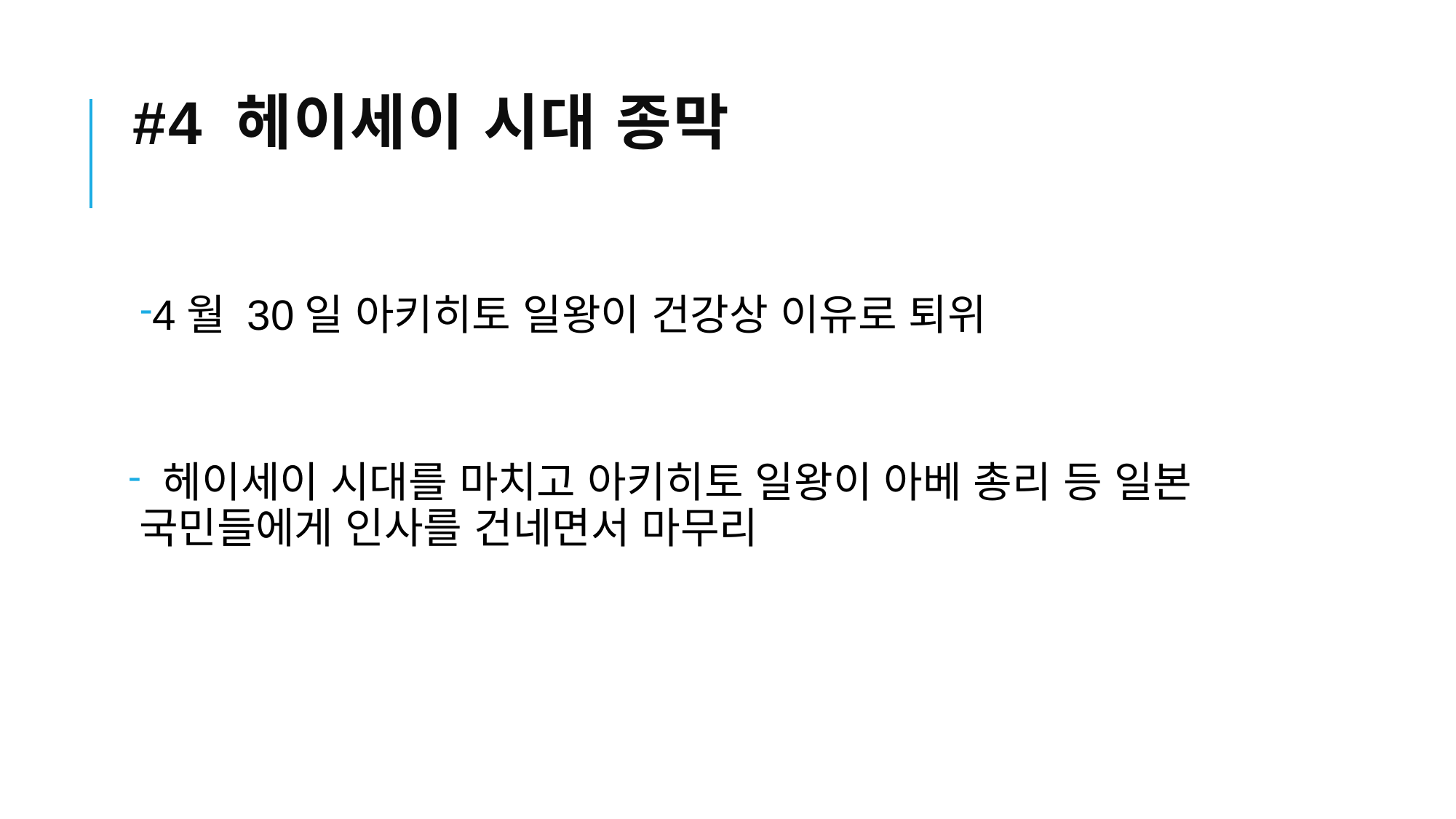

# #4 헤이세이 시대 종막
4월 30일 아키히토 일왕이 건강상 이유로 퇴위
 헤이세이 시대를 마치고 아키히토 일왕이 아베 총리 등 일본 국민들에게 인사를 건네면서 마무리